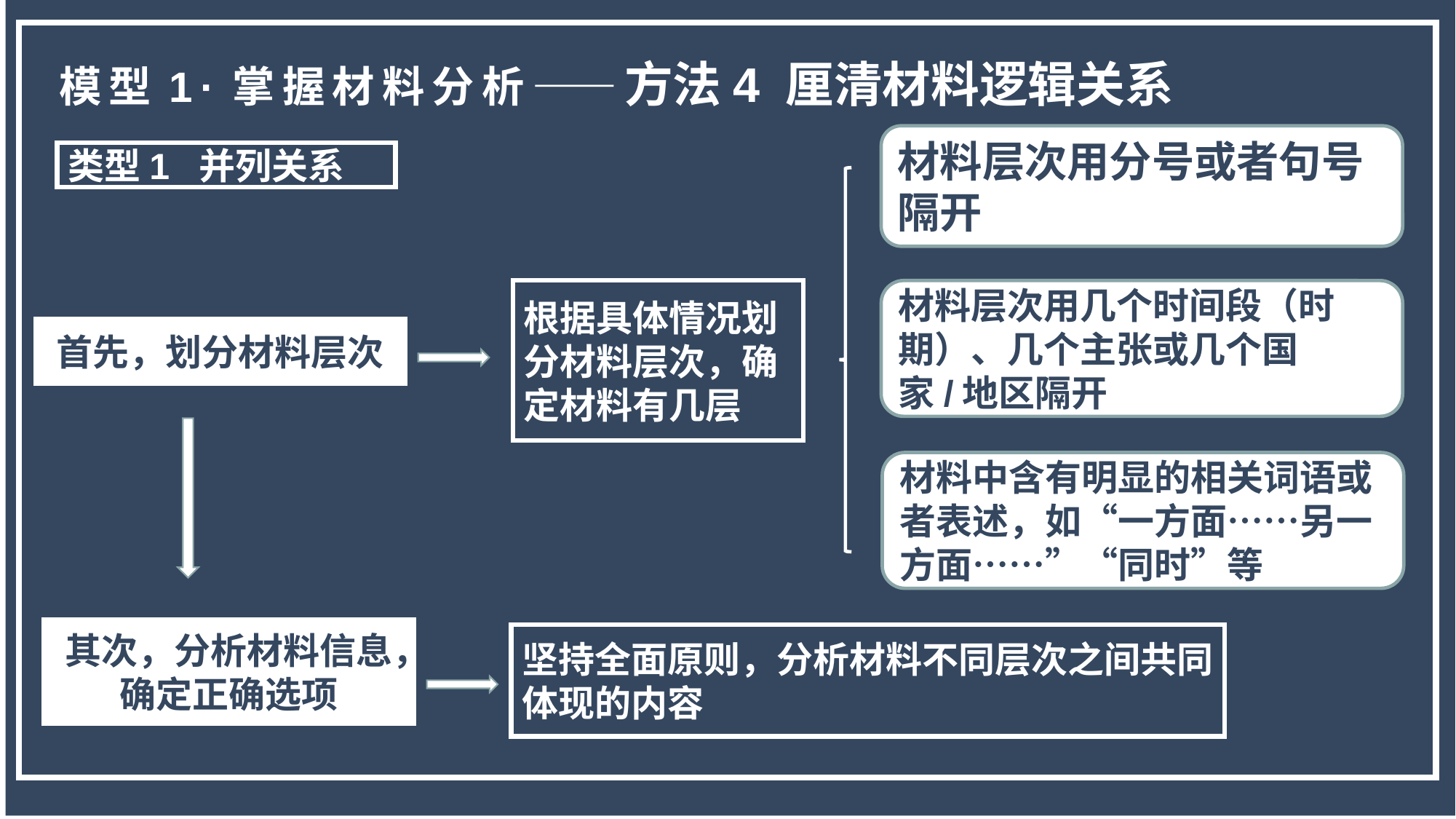

模型1·掌握材料分析——方法4 厘清材料逻辑关系

材料层次用分号或者句号隔开
类型1  并列关系

根据具体情况划分材料层次，确定材料有几层
材料层次用几个时间段（时期）、几个主张或几个国家/地区隔开
首先，划分材料层次

材料中含有明显的相关词语或者表述，如“一方面……另一方面……”“同时”等
其次，分析材料信息，确定正确选项
坚持全面原则，分析材料不同层次之间共同体现的内容